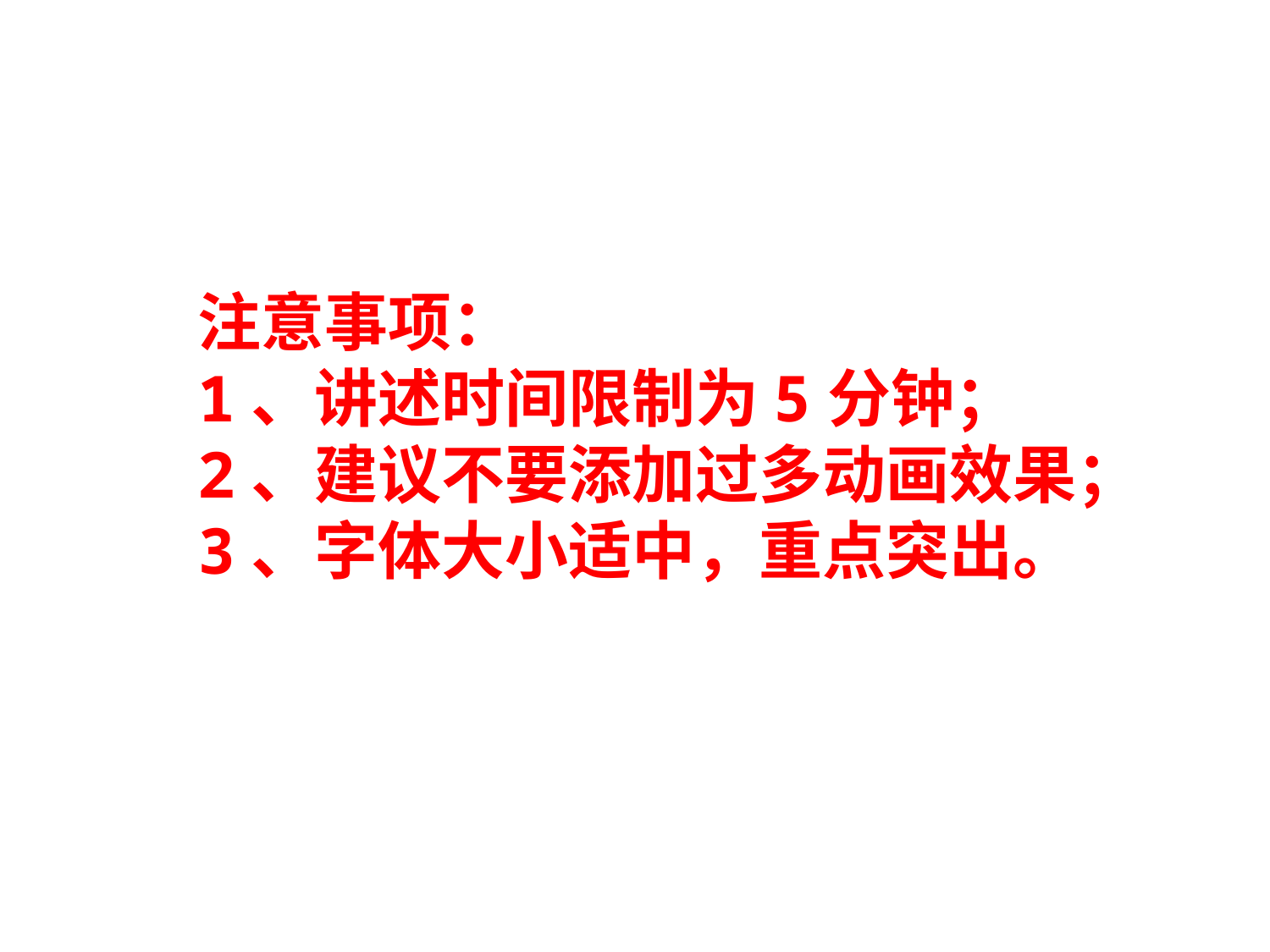

注意事项：
1、讲述时间限制为5分钟；
2、建议不要添加过多动画效果；
3、字体大小适中，重点突出。